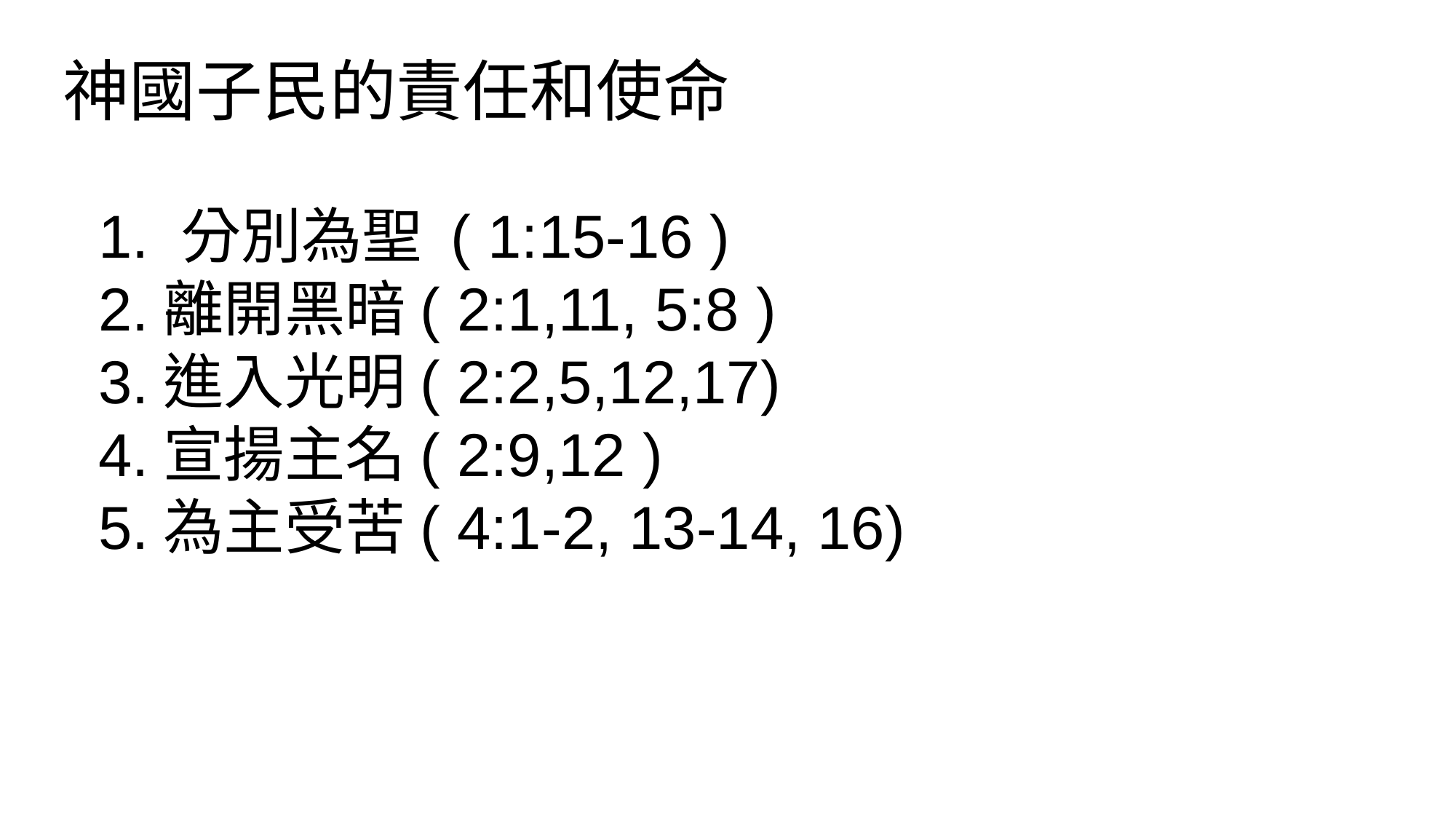

神國子民的責任和使命
1. 分別為聖 ( 1:15-16 )
2.離開黑暗( 2:1,11, 5:8 )
3.進入光明( 2:2,5,12,17)
4.宣揚主名( 2:9,12 )
5.為主受苦( 4:1-2, 13-14, 16)